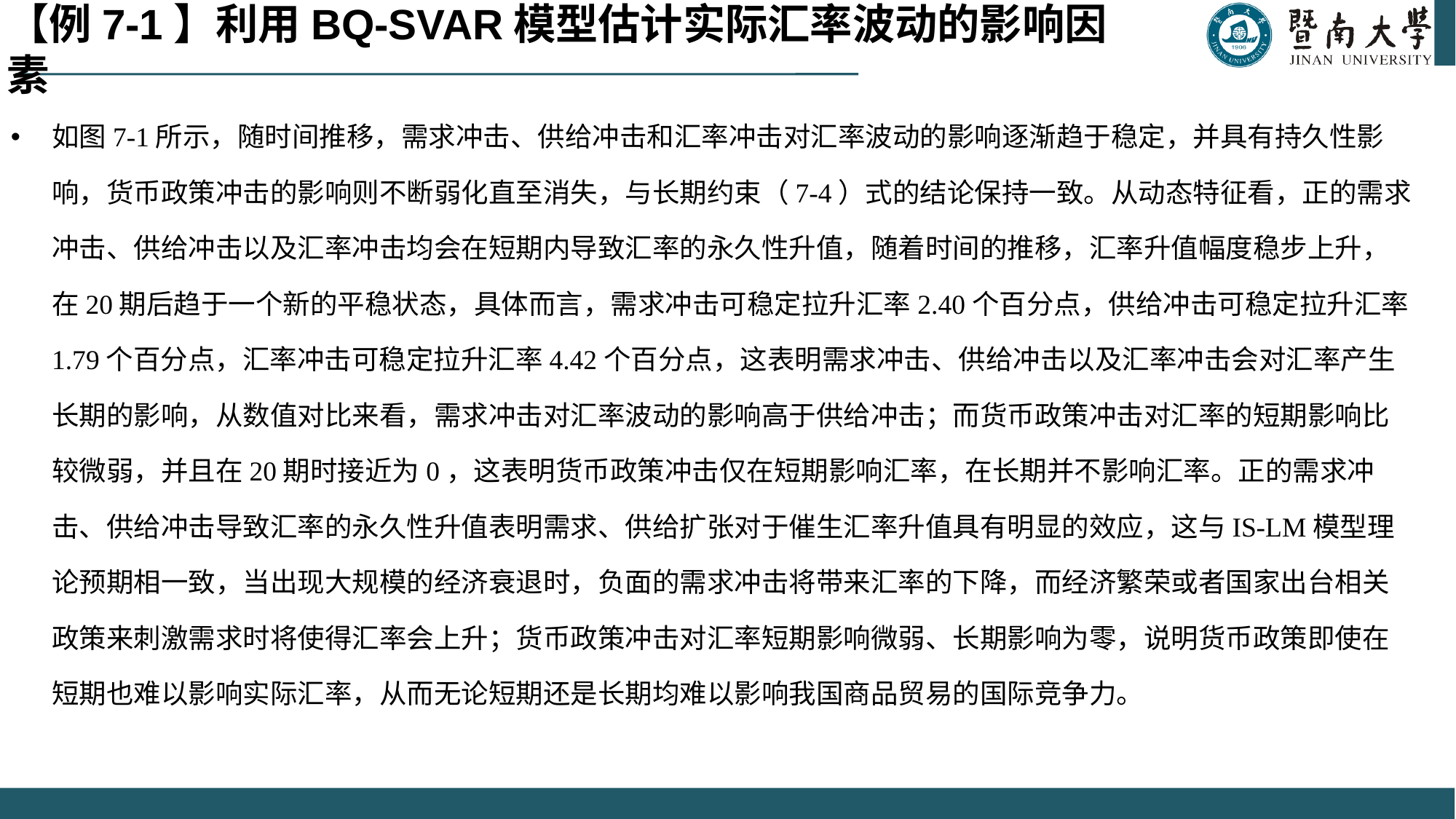

# 【例7-1】利用BQ-SVAR模型估计实际汇率波动的影响因素
如图7-1所示，随时间推移，需求冲击、供给冲击和汇率冲击对汇率波动的影响逐渐趋于稳定，并具有持久性影响，货币政策冲击的影响则不断弱化直至消失，与长期约束（7-4）式的结论保持一致。从动态特征看，正的需求冲击、供给冲击以及汇率冲击均会在短期内导致汇率的永久性升值，随着时间的推移，汇率升值幅度稳步上升，在20期后趋于一个新的平稳状态，具体而言，需求冲击可稳定拉升汇率2.40个百分点，供给冲击可稳定拉升汇率1.79个百分点，汇率冲击可稳定拉升汇率4.42个百分点，这表明需求冲击、供给冲击以及汇率冲击会对汇率产生长期的影响，从数值对比来看，需求冲击对汇率波动的影响高于供给冲击；而货币政策冲击对汇率的短期影响比较微弱，并且在20期时接近为0，这表明货币政策冲击仅在短期影响汇率，在长期并不影响汇率。正的需求冲击、供给冲击导致汇率的永久性升值表明需求、供给扩张对于催生汇率升值具有明显的效应，这与IS-LM模型理论预期相一致，当出现大规模的经济衰退时，负面的需求冲击将带来汇率的下降，而经济繁荣或者国家出台相关政策来刺激需求时将使得汇率会上升；货币政策冲击对汇率短期影响微弱、长期影响为零，说明货币政策即使在短期也难以影响实际汇率，从而无论短期还是长期均难以影响我国商品贸易的国际竞争力。